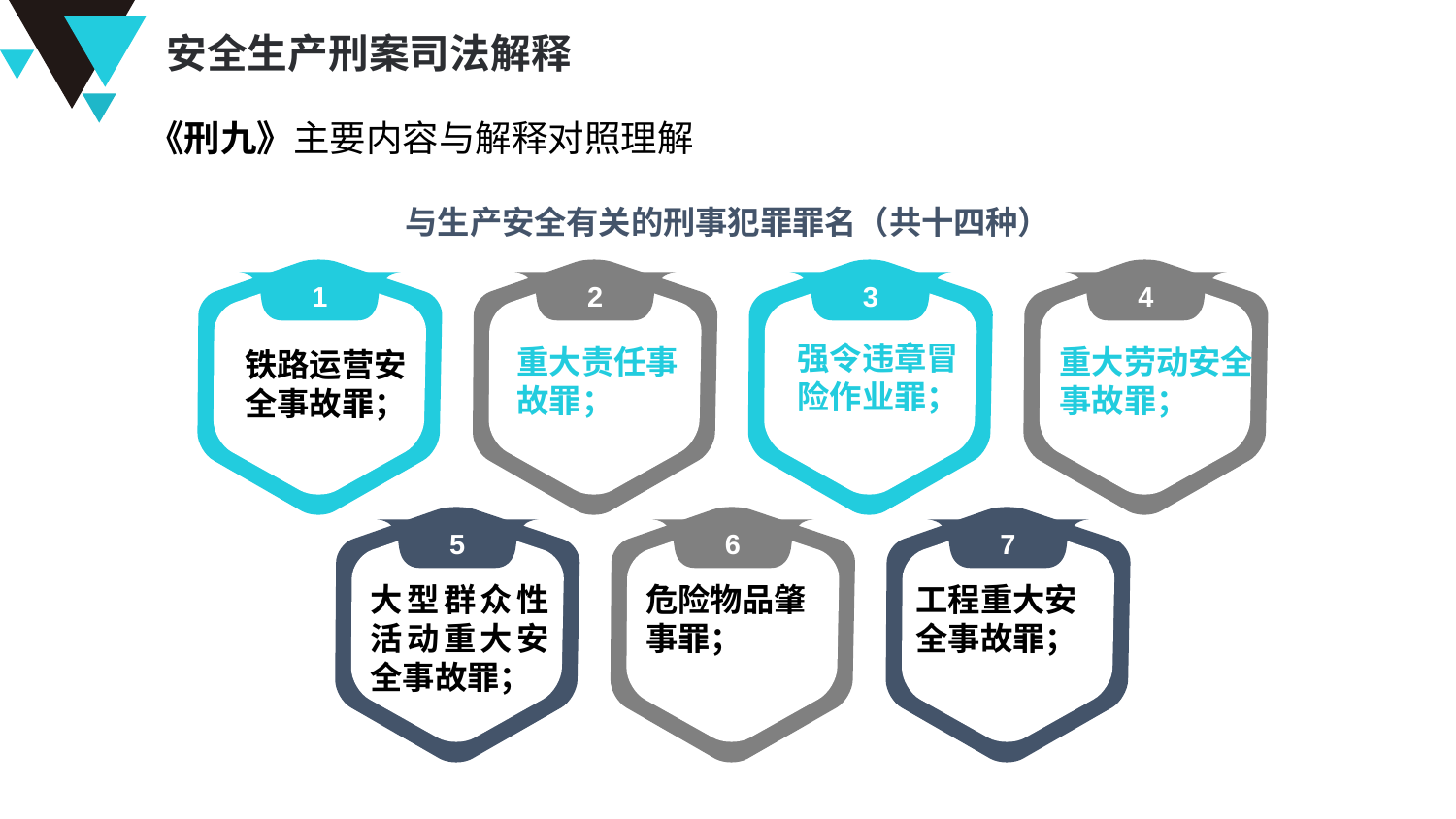

安全生产刑案司法解释
《刑九》主要内容与解释对照理解
与生产安全有关的刑事犯罪罪名（共十四种）

1

2

3

4

5

6

7

强令违章冒险作业罪；
重大责任事故罪；
重大劳动安全事故罪；
铁路运营安全事故罪；
大型群众性活动重大安全事故罪；
危险物品肇事罪；
工程重大安全事故罪；